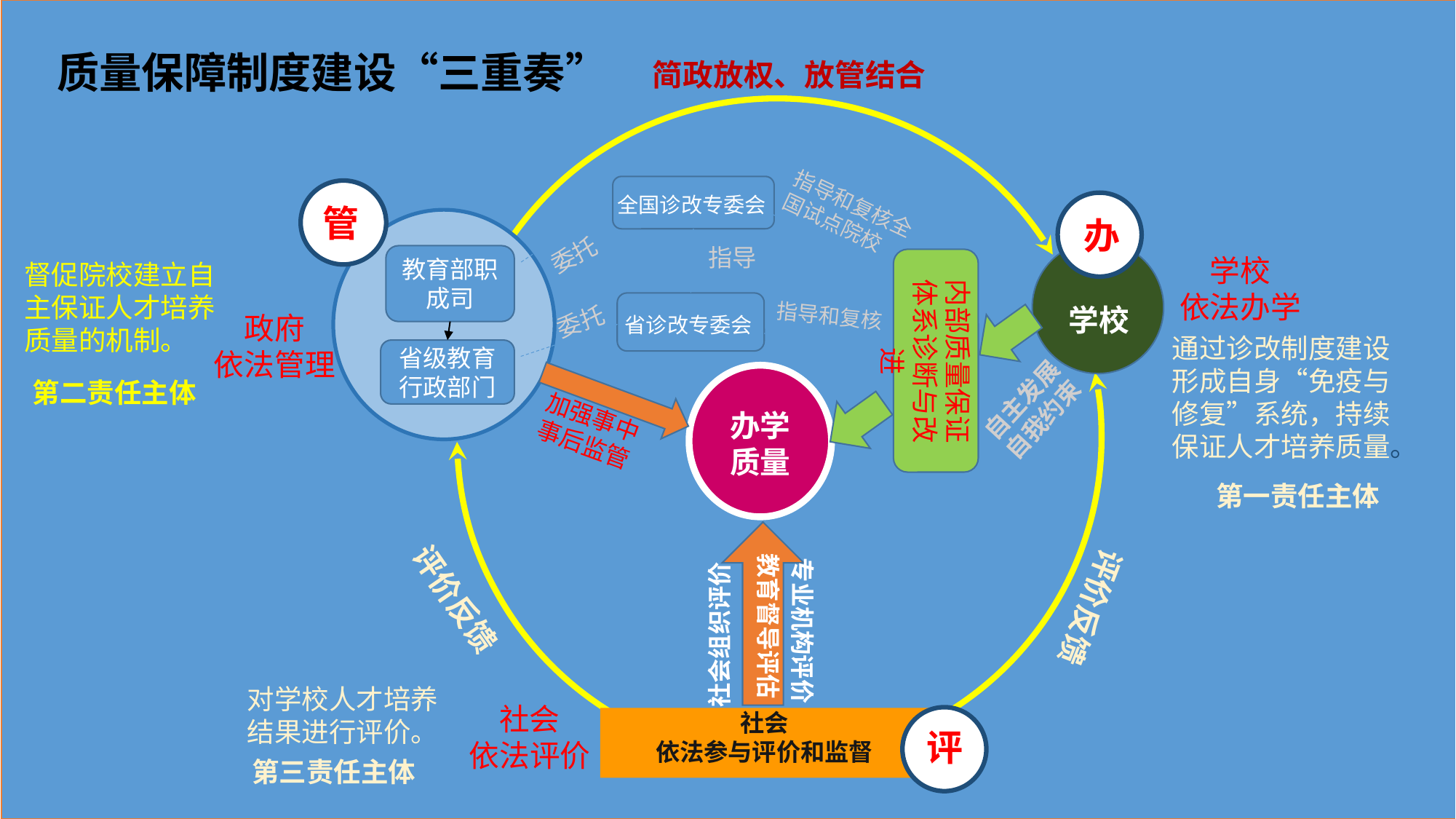

# 质量保障制度建设“三重奏”
简政放权、放管结合

指导和复核全国试点院校
全国诊改专委会

管
办

委托
指导

教育部职成司
学校
依法办学

督促院校建立自主保证人才培养质量的机制。
内部质量保证
体系诊断与改进
学校

指导和复核
委托
政府
依法管理
省诊改专委会

通过诊改制度建设形成自身“免疫与修复”系统，持续保证人才培养质量。
省级教育行政部门

自主发展
自我约束
第二责任主体

加强事中
事后监管
办学
质量
第一责任主体
评价反馈
教育督导评估

评价反馈
社会组织评价
专业机构评价
对学校人才培养结果进行评价。
社会
依法评价

社会
依法参与评价和监督
评
第三责任主体